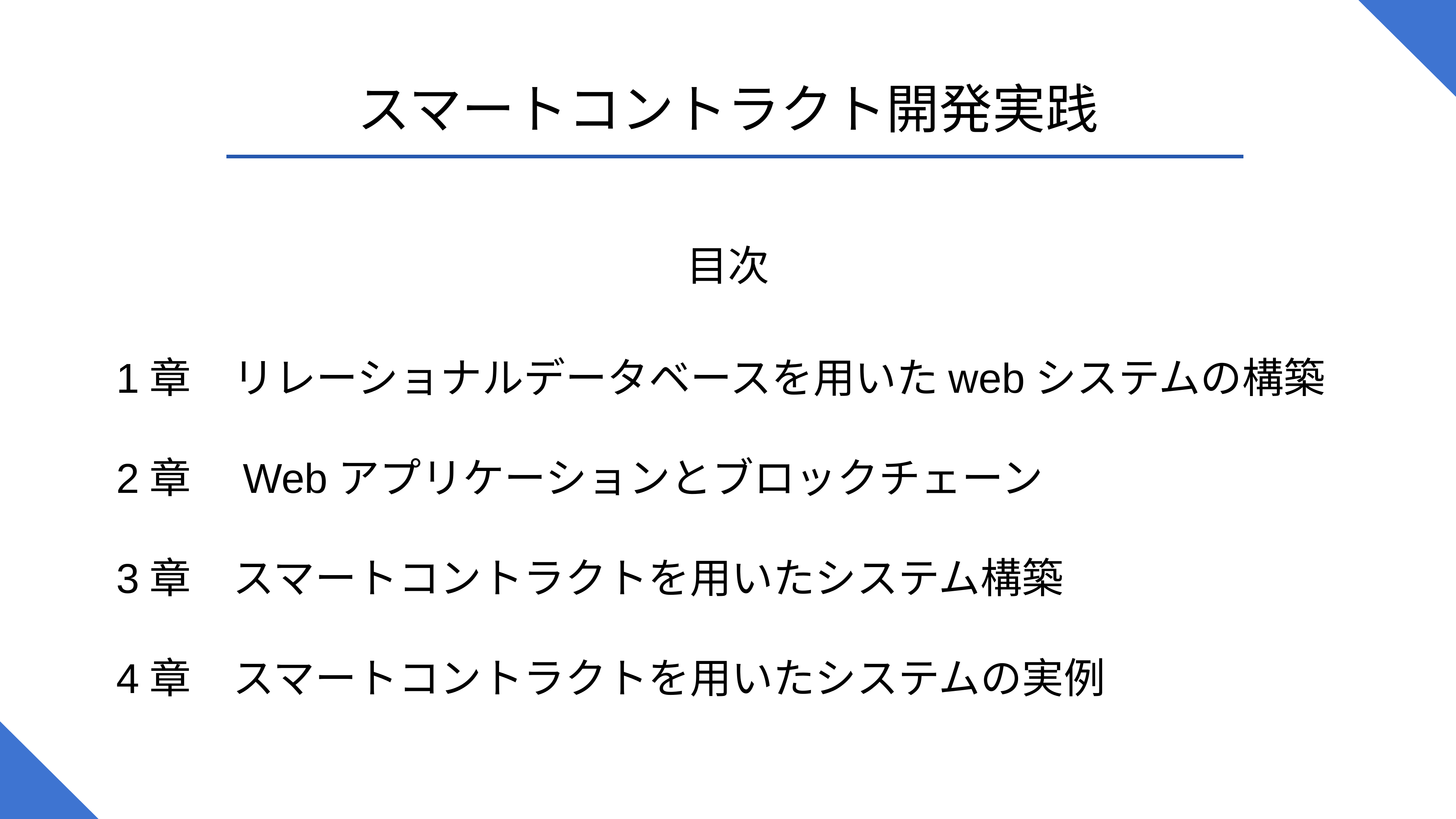

スマートコントラクト開発実践
目次
1章　リレーショナルデータベースを用いたwebシステムの構築
2章　Webアプリケーションとブロックチェーン
3章　スマートコントラクトを用いたシステム構築
4章　スマートコントラクトを用いたシステムの実例
2